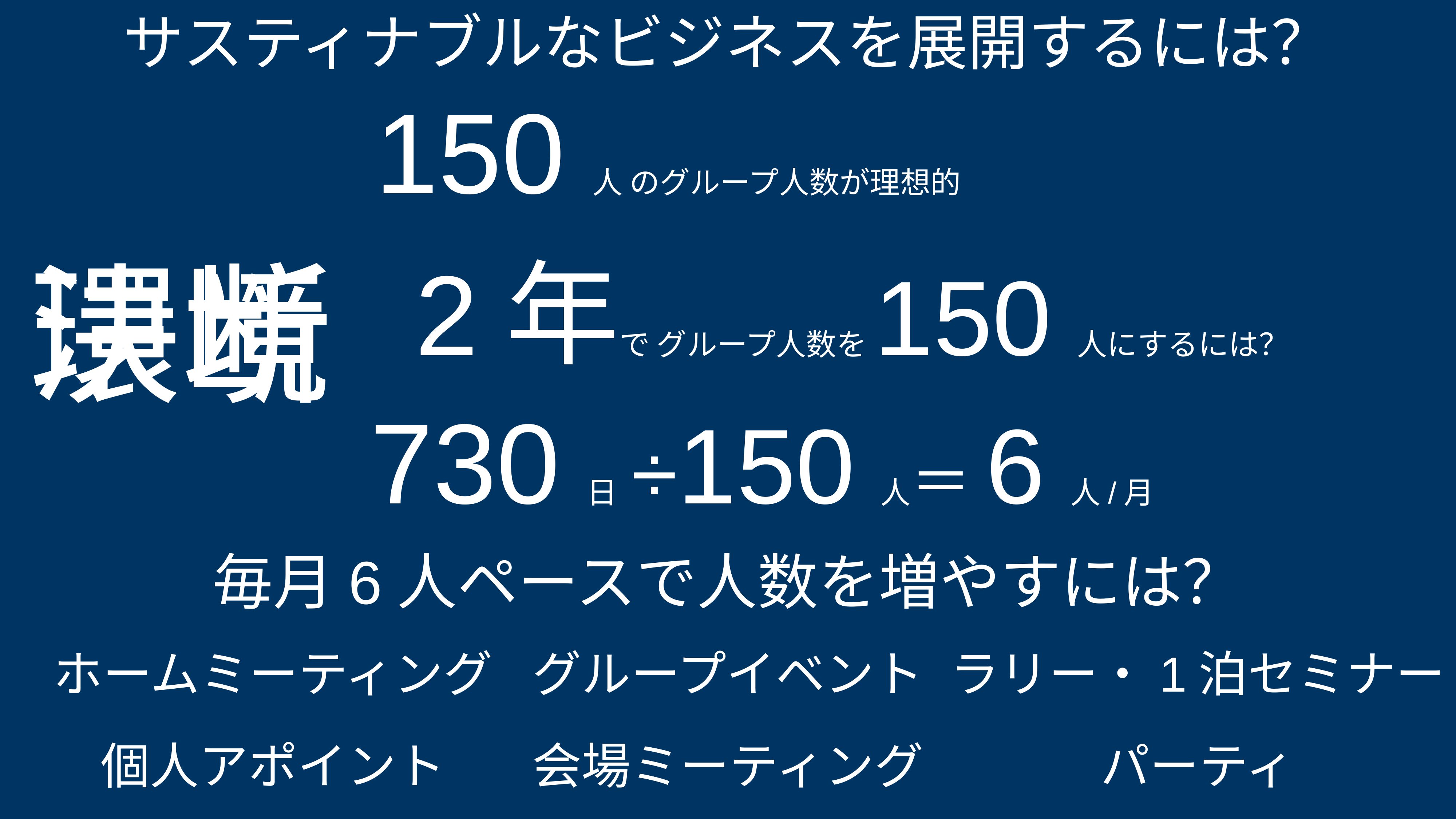

サスティナブルなビジネスを展開するには？
150人 のグループ人数が理想的
2年で グループ人数を150人にするには？
決断
環境
730日 ÷150人＝6人/月
毎月6人ペースで人数を増やすには？
ホームミーティング
グループイベント
ラリー・1泊セミナー
個人アポイント
会場ミーティング
パーティ